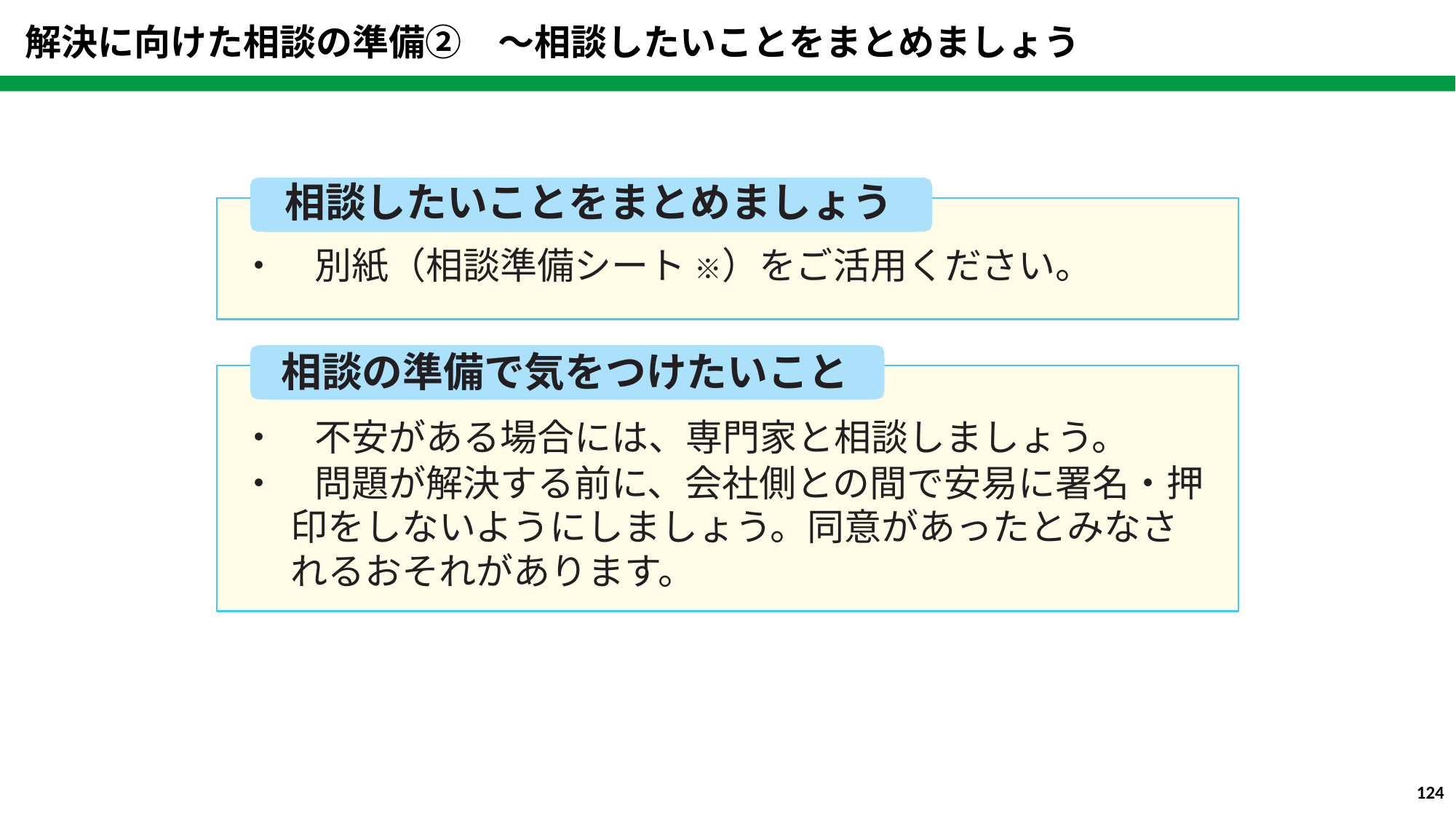

解決に向けた相談の準備②　～相談したいことをまとめましょう

解決に向けた相談の準備②
相談したいことをまとめましょう
・　別紙（相談準備シート ※）をご活用ください。

相談の準備で気をつけたいこと
・　不安がある場合には、専門家と相談しましょう。
・　問題が解決する前に、会社側との間で安易に署名・押印をしないようにしましょう。同意があったとみなされるおそれがあります。

124